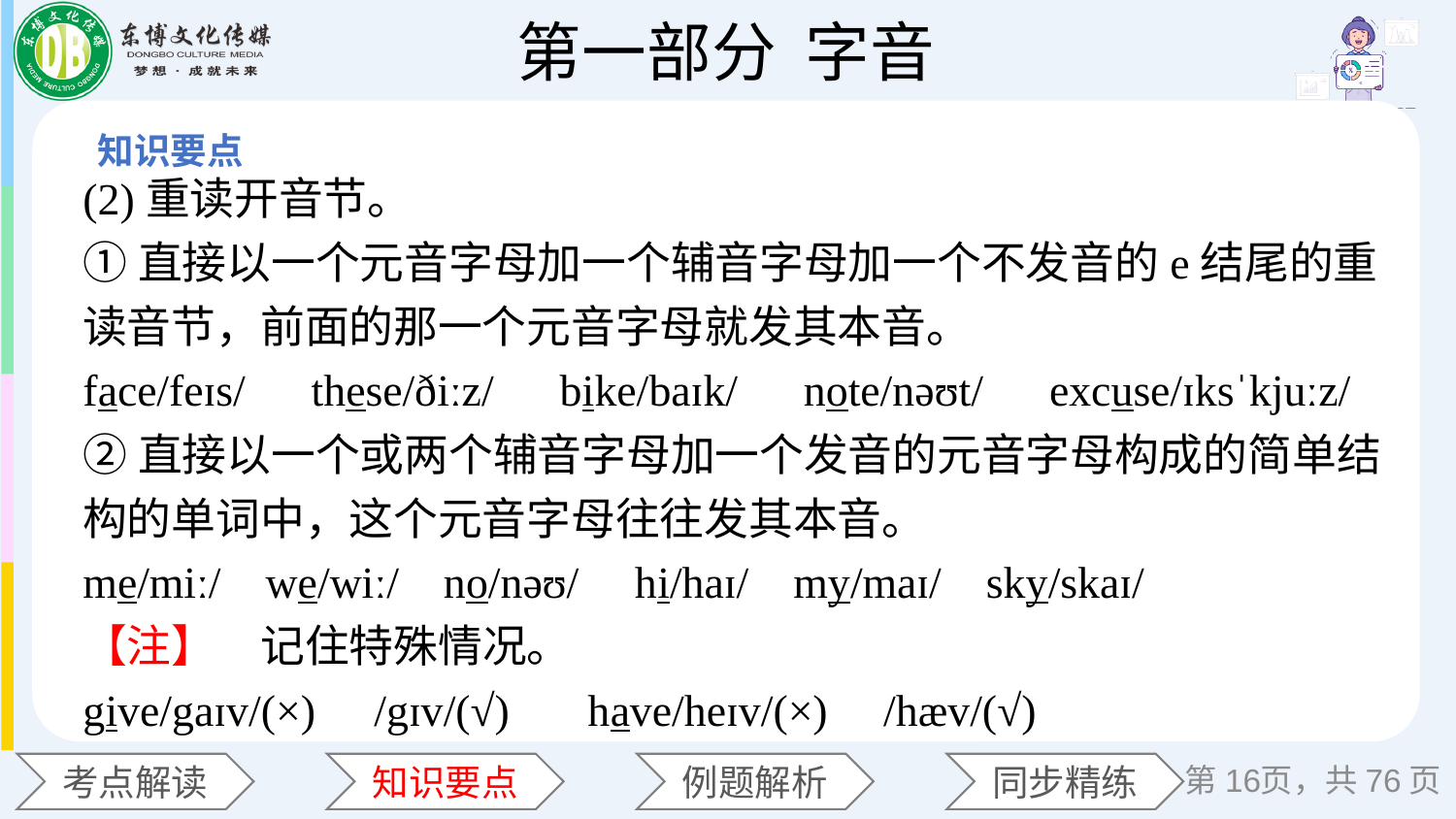

(2)重读开音节。
①直接以一个元音字母加一个辅音字母加一个不发音的e结尾的重读音节，前面的那一个元音字母就发其本音。
face/feɪs/　these/ðiːz/　bike/baɪk/　note/nəʊt/　excuse/ɪksˈkjuːz/
②直接以一个或两个辅音字母加一个发音的元音字母构成的简单结构的单词中，这个元音字母往往发其本音。
me/miː/    we/wiː/    no/nəʊ/     hi/haɪ/    my/maɪ/    sky/skaɪ/
【注】　记住特殊情况。
give/gaɪv/(×) 	/gɪv/(√)       have/heɪv/(×)     /hæv/(√)
第16页，共76页